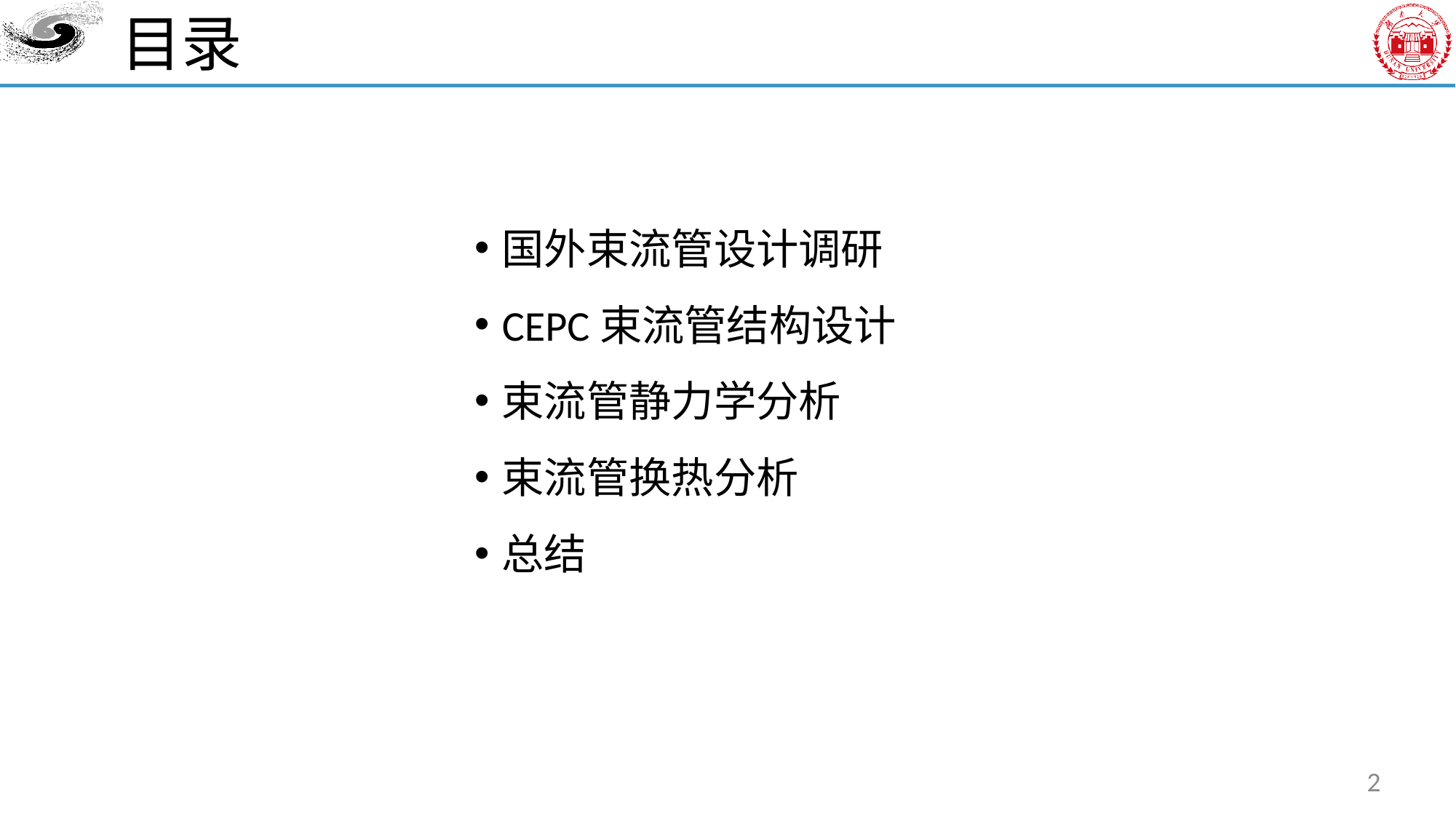

目录
国外束流管设计调研
CEPC束流管结构设计
束流管静力学分析
束流管换热分析
总结
2